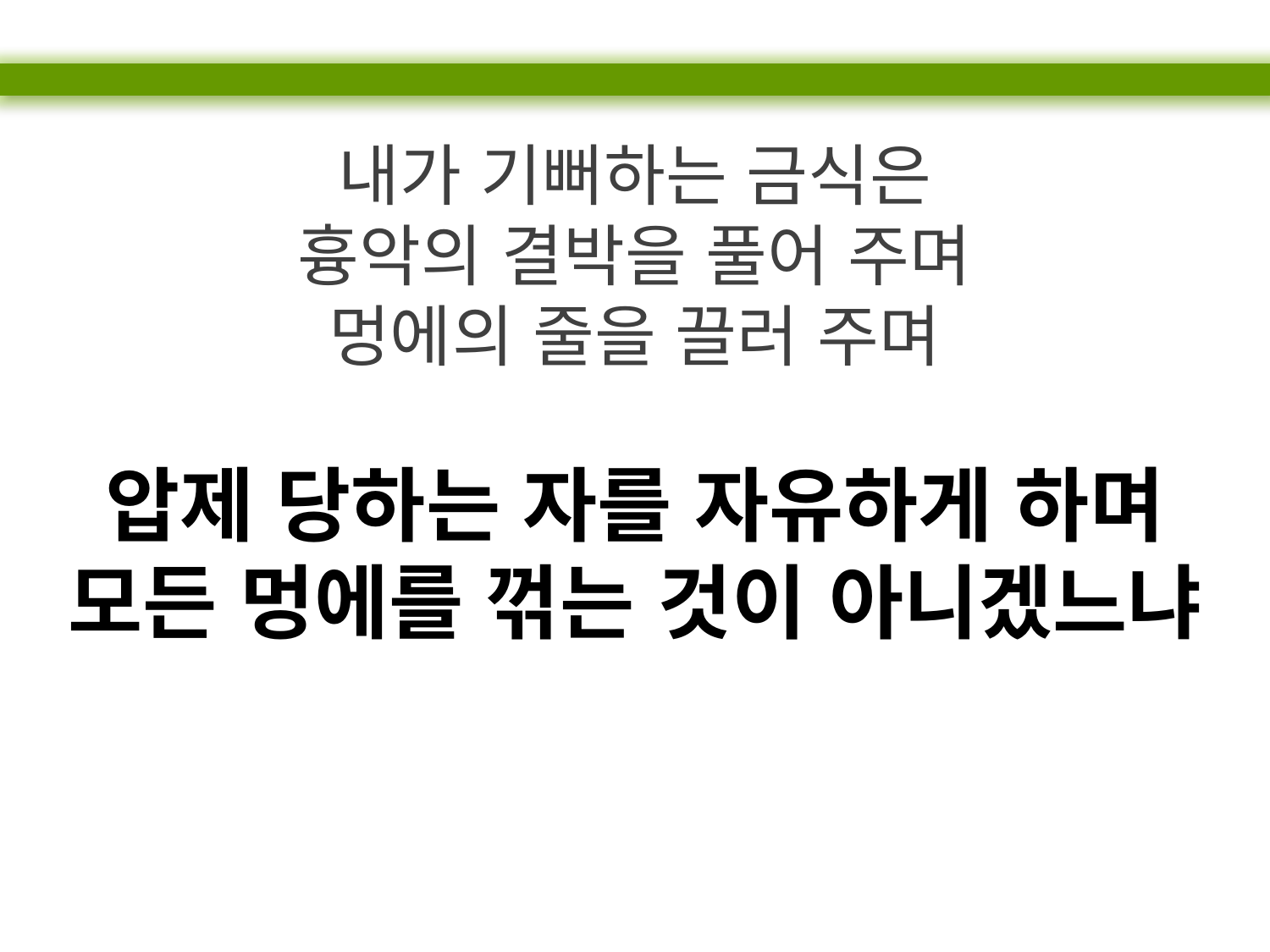

내가 기뻐하는 금식은
흉악의 결박을 풀어 주며
멍에의 줄을 끌러 주며
압제 당하는 자를 자유하게 하며
모든 멍에를 꺾는 것이 아니겠느냐